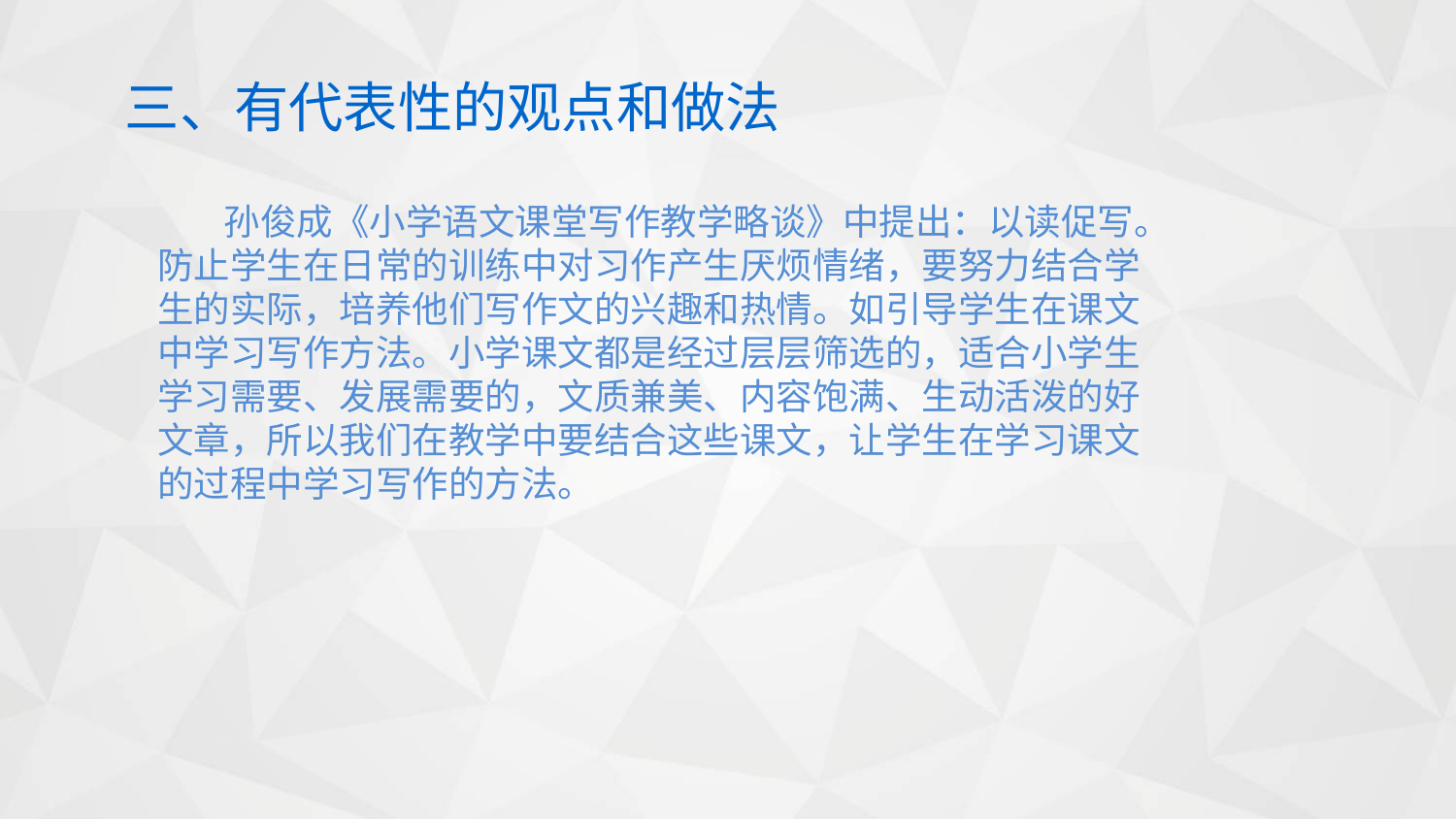

三、有代表性的观点和做法
       孙俊成《小学语文课堂写作教学略谈》中提出：以读促写。防止学生在日常的训练中对习作产生厌烦情绪，要努力结合学生的实际，培养他们写作文的兴趣和热情。如引导学生在课文中学习写作方法。小学课文都是经过层层筛选的，适合小学生学习需要、发展需要的，文质兼美、内容饱满、生动活泼的好文章，所以我们在教学中要结合这些课文，让学生在学习课文的过程中学习写作的方法。